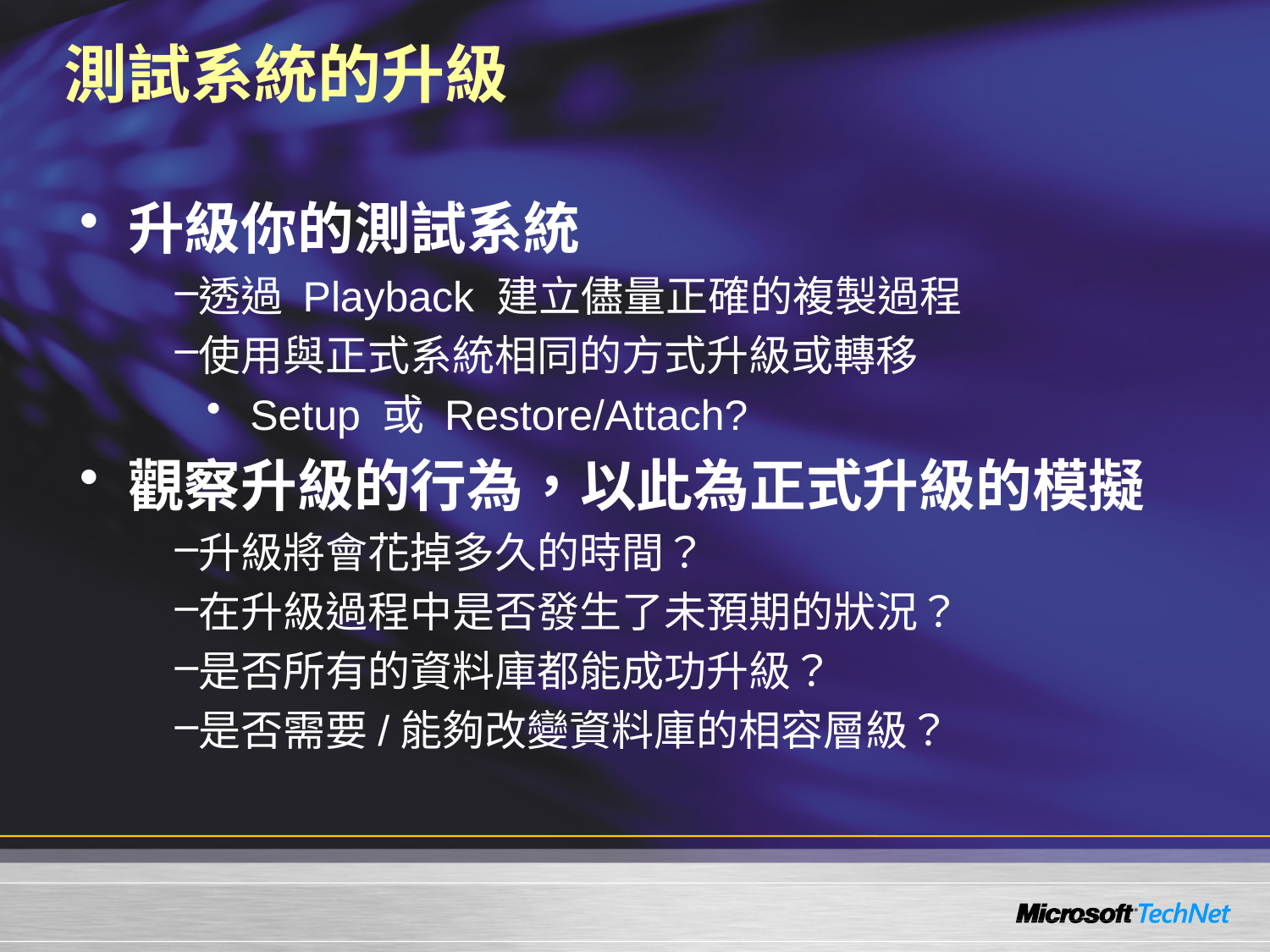

# 測試系統的升級
升級你的測試系統
透過 Playback 建立儘量正確的複製過程
使用與正式系統相同的方式升級或轉移
 Setup 或 Restore/Attach?
觀察升級的行為，以此為正式升級的模擬
升級將會花掉多久的時間？
在升級過程中是否發生了未預期的狀況？
是否所有的資料庫都能成功升級？
是否需要/能夠改變資料庫的相容層級？